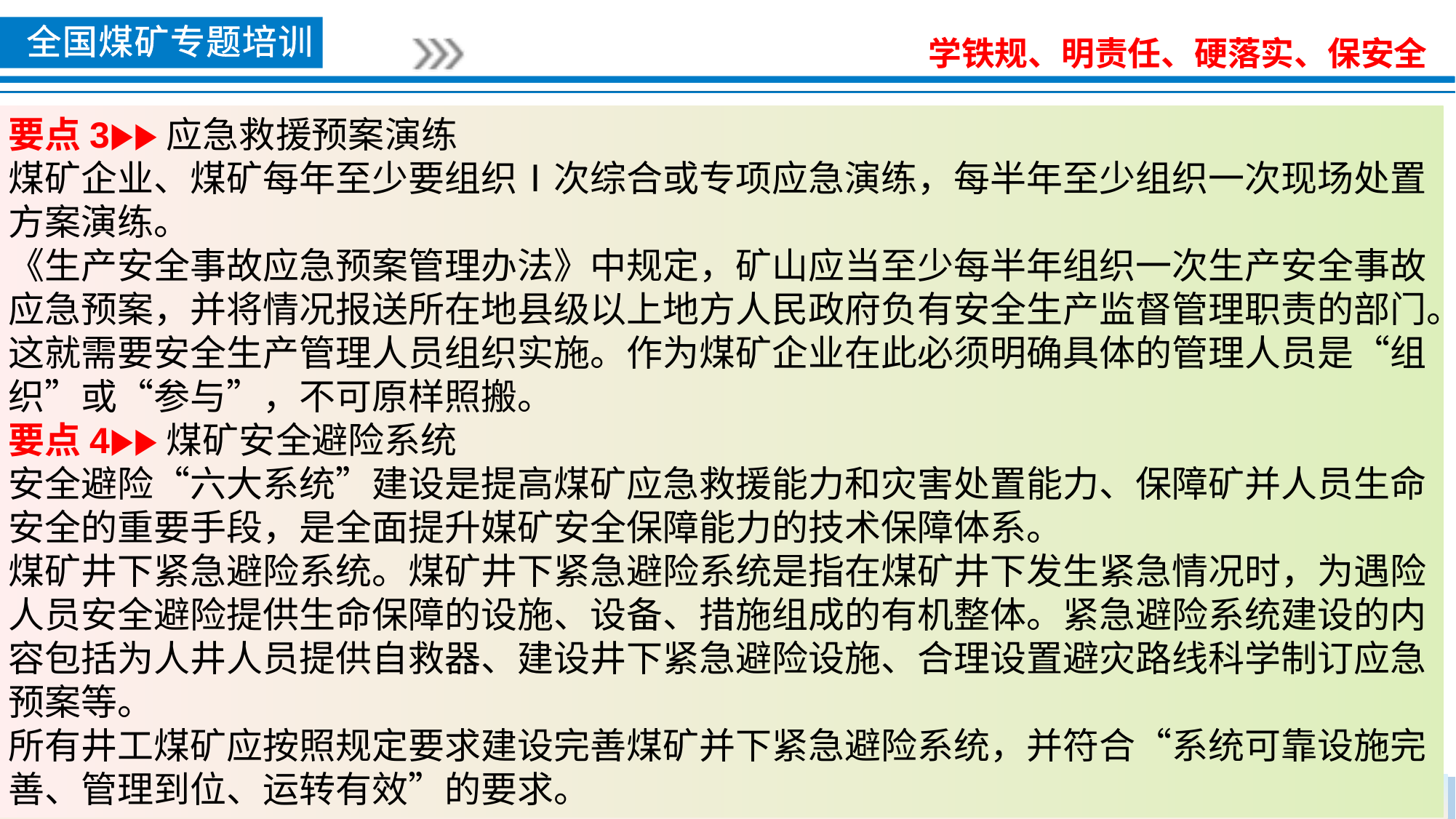

要点3▶▶应急救援预案演练
煤矿企业、煤矿每年至少要组织Ⅰ次综合或专项应急演练，每半年至少组织一次现场处置方案演练。
《生产安全事故应急预案管理办法》中规定，矿山应当至少每半年组织一次生产安全事故应急预案，并将情况报送所在地县级以上地方人民政府负有安全生产监督管理职责的部门。这就需要安全生产管理人员组织实施。作为煤矿企业在此必须明确具体的管理人员是“组织”或“参与”，不可原样照搬。
要点4▶▶煤矿安全避险系统
安全避险“六大系统”建设是提高煤矿应急救援能力和灾害处置能力、保障矿并人员生命安全的重要手段，是全面提升媒矿安全保障能力的技术保障体系。
煤矿井下紧急避险系统。煤矿井下紧急避险系统是指在煤矿井下发生紧急情况时，为遇险人员安全避险提供生命保障的设施、设备、措施组成的有机整体。紧急避险系统建设的内容包括为人井人员提供自救器、建设井下紧急避险设施、合理设置避灾路线科学制订应急预案等。
所有井工煤矿应按照规定要求建设完善煤矿并下紧急避险系统，并符合“系统可靠设施完善、管理到位、运转有效”的要求。